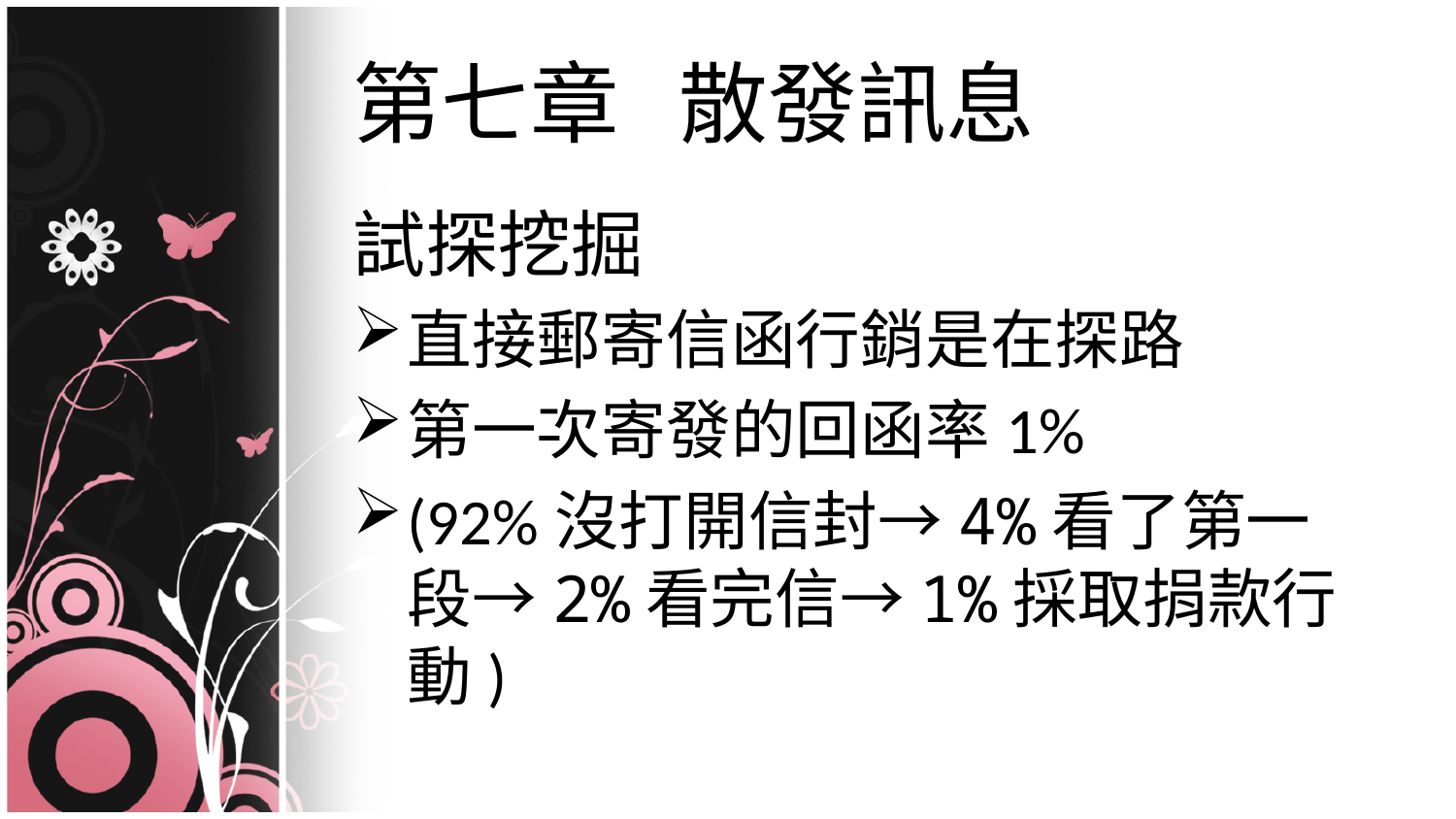

# 第七章   散發訊息
試探挖掘
直接郵寄信函行銷是在探路
第一次寄發的回函率1%
(92%沒打開信封→4%看了第一段→2%看完信→1%採取捐款行動)